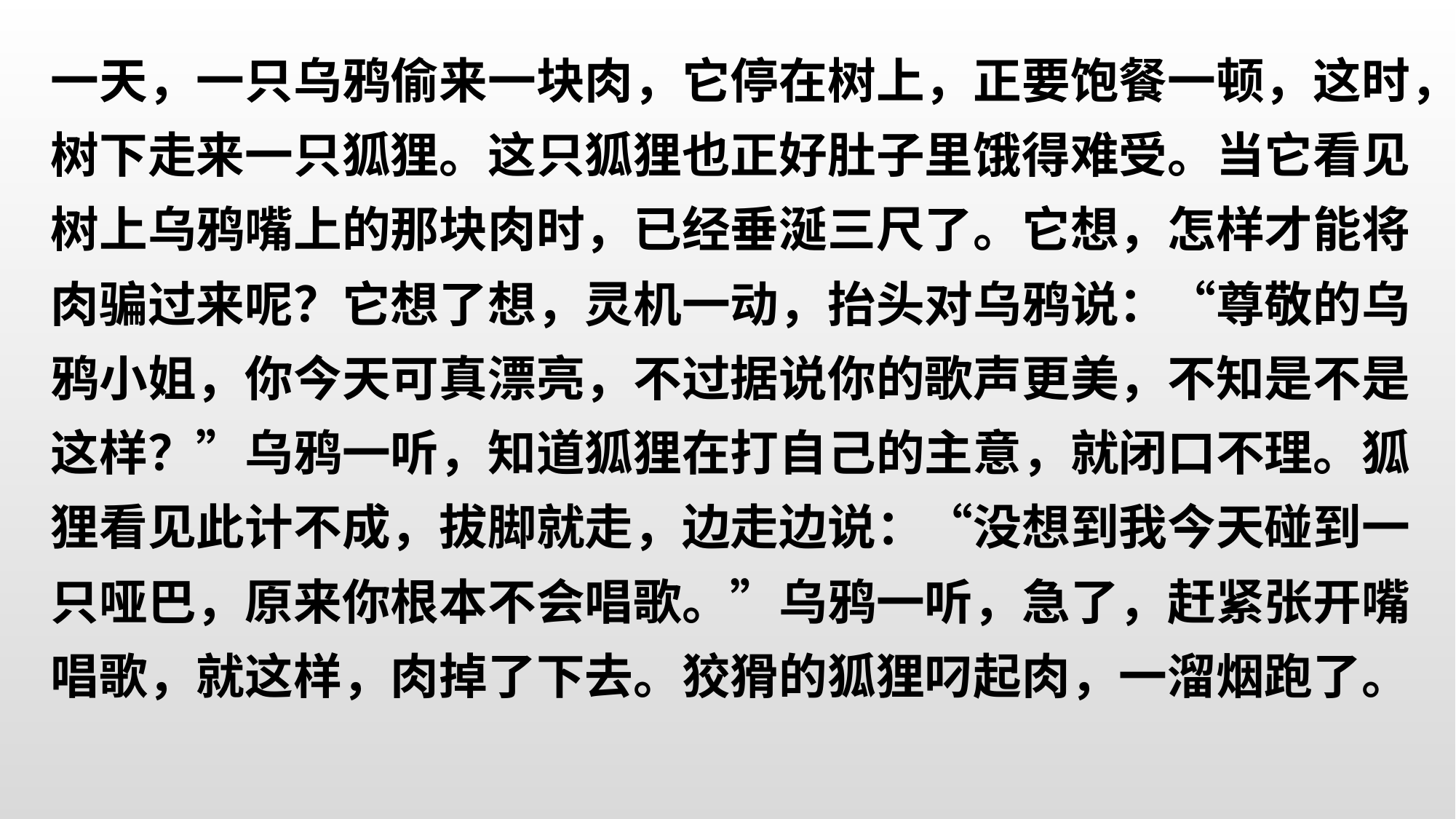

一天，一只乌鸦偷来一块肉，它停在树上，正要饱餐一顿，这时，树下走来一只狐狸。这只狐狸也正好肚子里饿得难受。当它看见树上乌鸦嘴上的那块肉时，已经垂涎三尺了。它想，怎样才能将肉骗过来呢？它想了想，灵机一动，抬头对乌鸦说：“尊敬的乌鸦小姐，你今天可真漂亮，不过据说你的歌声更美，不知是不是这样？”乌鸦一听，知道狐狸在打自己的主意，就闭口不理。狐狸看见此计不成，拔脚就走，边走边说：“没想到我今天碰到一只哑巴，原来你根本不会唱歌。”乌鸦一听，急了，赶紧张开嘴唱歌，就这样，肉掉了下去。狡猾的狐狸叼起肉，一溜烟跑了。